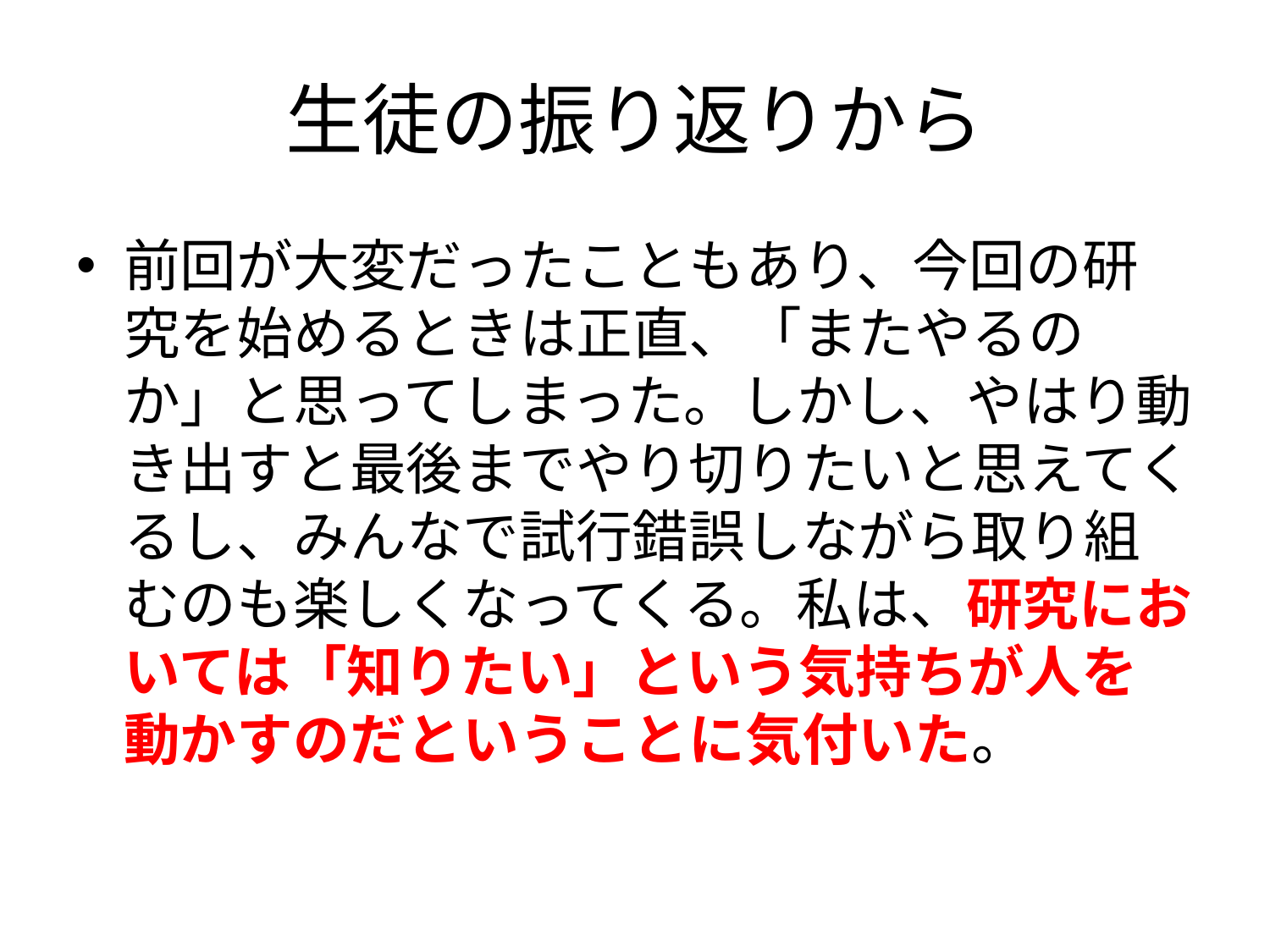

# 生徒の振り返りから
前回が大変だったこともあり、今回の研究を始めるときは正直、「またやるのか」と思ってしまった。しかし、やはり動き出すと最後までやり切りたいと思えてくるし、みんなで試行錯誤しながら取り組むのも楽しくなってくる。私は、研究においては「知りたい」という気持ちが人を動かすのだということに気付いた。